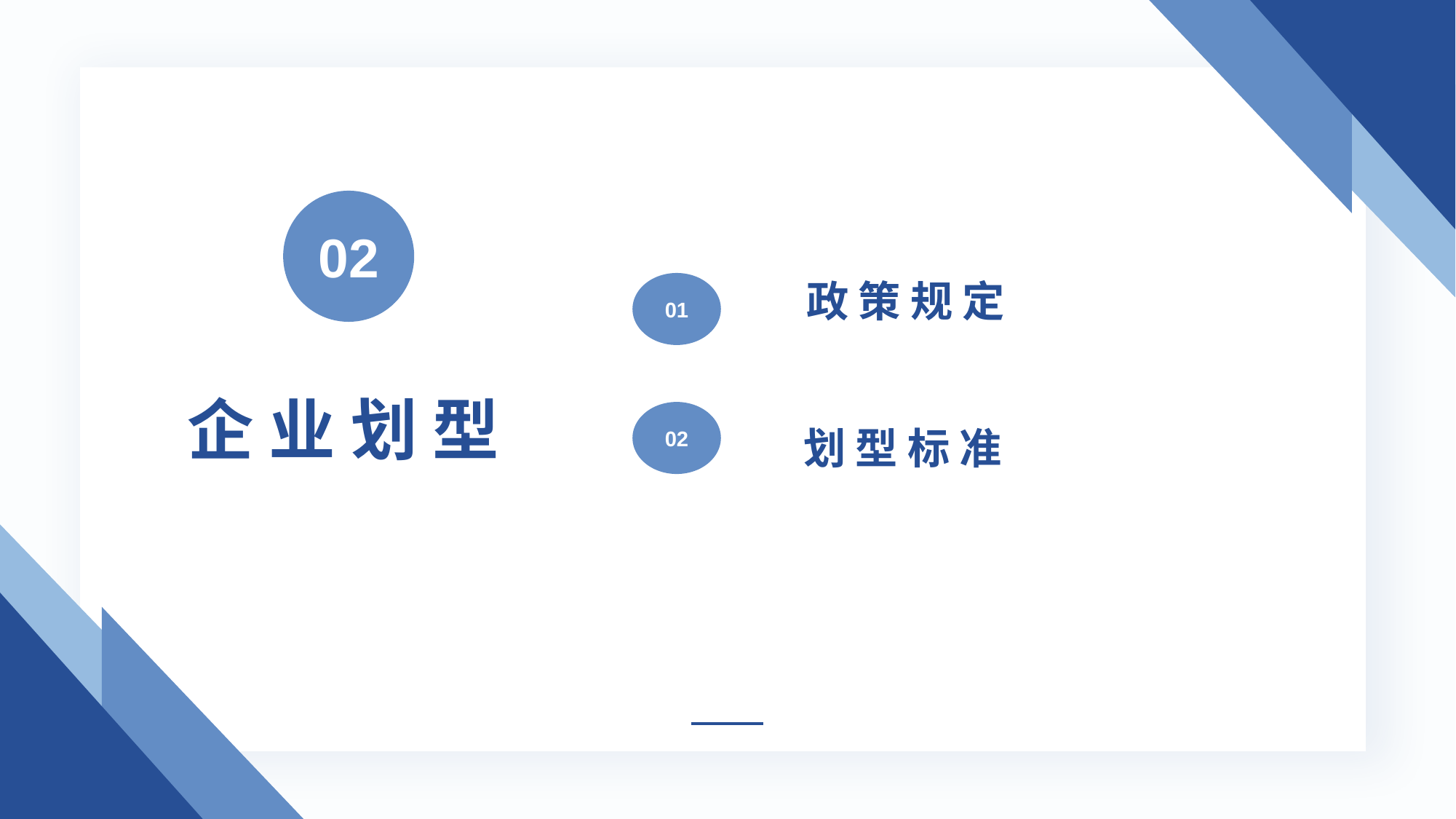

02

政 策 规 定
01

 划 型 标 准
企 业 划 型
02